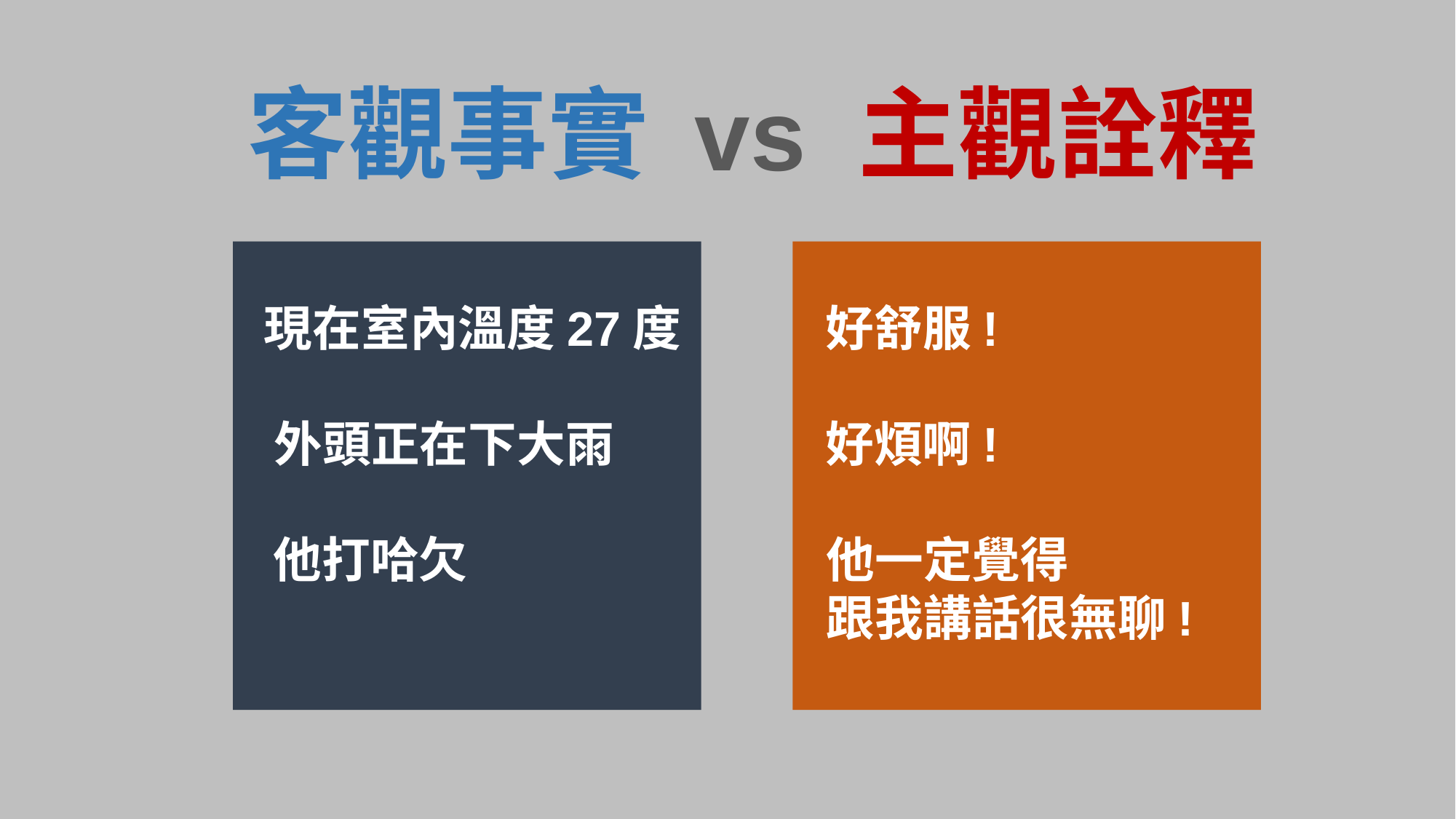

客觀事實 vs 主觀詮釋

現在室內溫度27度
好舒服!
外頭正在下大雨
好煩啊!
他打哈欠
他一定覺得
跟我講話很無聊!